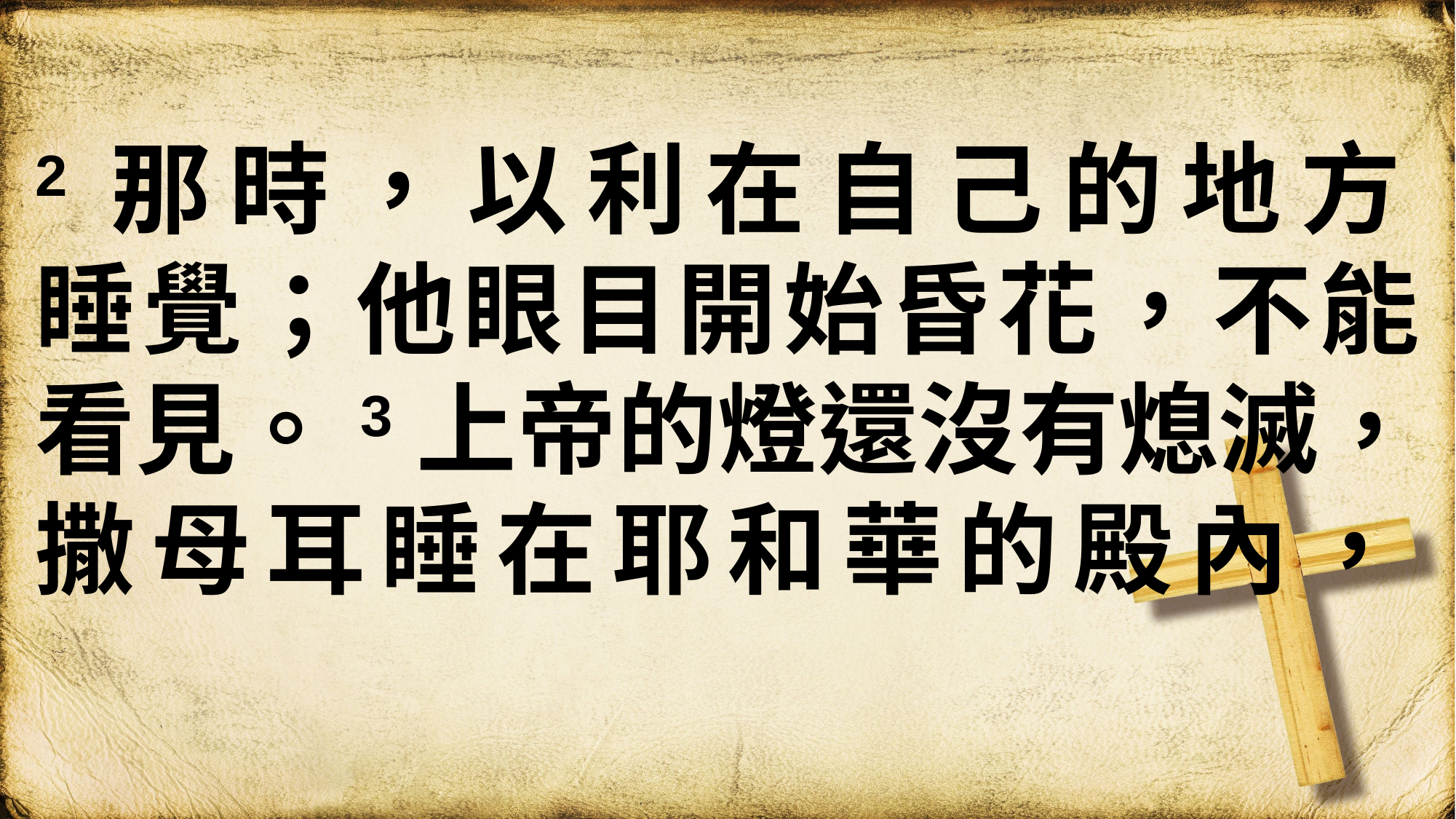

2那時，以利在自己的地方
睡覺；他眼目開始昏花，不能看見。3上帝的燈還沒有熄滅，撒母耳睡在耶和華的殿內，